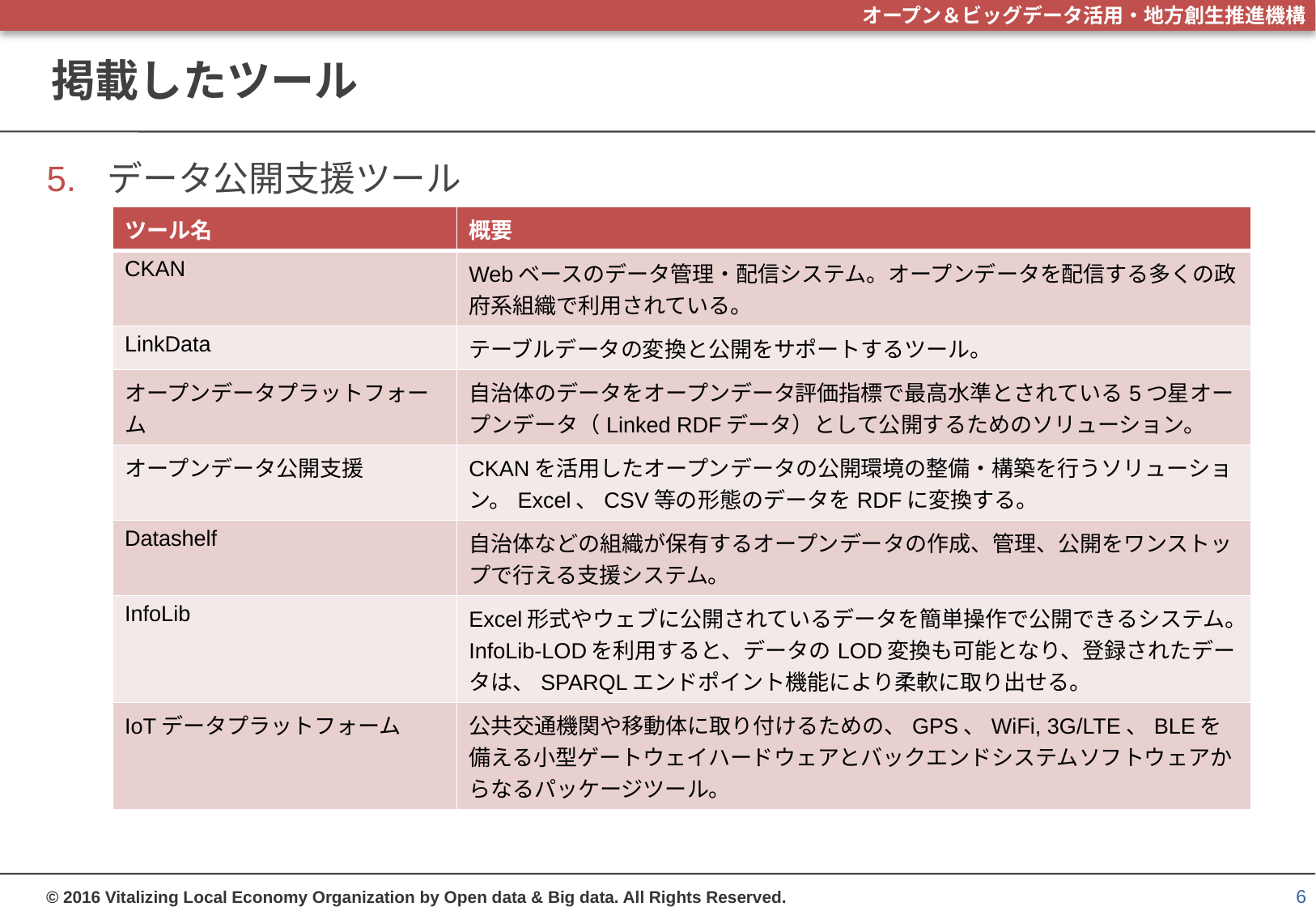

# 掲載したツール
データ公開支援ツール
| ツール名 | 概要 |
| --- | --- |
| CKAN | Webベースのデータ管理・配信システム。オープンデータを配信する多くの政府系組織で利用されている。 |
| LinkData | テーブルデータの変換と公開をサポートするツール。 |
| オープンデータプラットフォーム | 自治体のデータをオープンデータ評価指標で最高水準とされている5つ星オープンデータ（Linked RDFデータ）として公開するためのソリューション。 |
| オープンデータ公開支援 | CKANを活用したオープンデータの公開環境の整備・構築を行うソリューション。Excel、CSV等の形態のデータをRDFに変換する。 |
| Datashelf | 自治体などの組織が保有するオープンデータの作成、管理、公開をワンストップで行える支援システム。 |
| InfoLib | Excel形式やウェブに公開されているデータを簡単操作で公開できるシステム。 InfoLib-LODを利用すると、データのLOD変換も可能となり、登録されたデータは、SPARQLエンドポイント機能により柔軟に取り出せる。 |
| IoTデータプラットフォーム | 公共交通機関や移動体に取り付けるための、GPS、WiFi, 3G/LTE、BLEを備える小型ゲートウェイハードウェアとバックエンドシステムソフトウェアからなるパッケージツール。 |
6